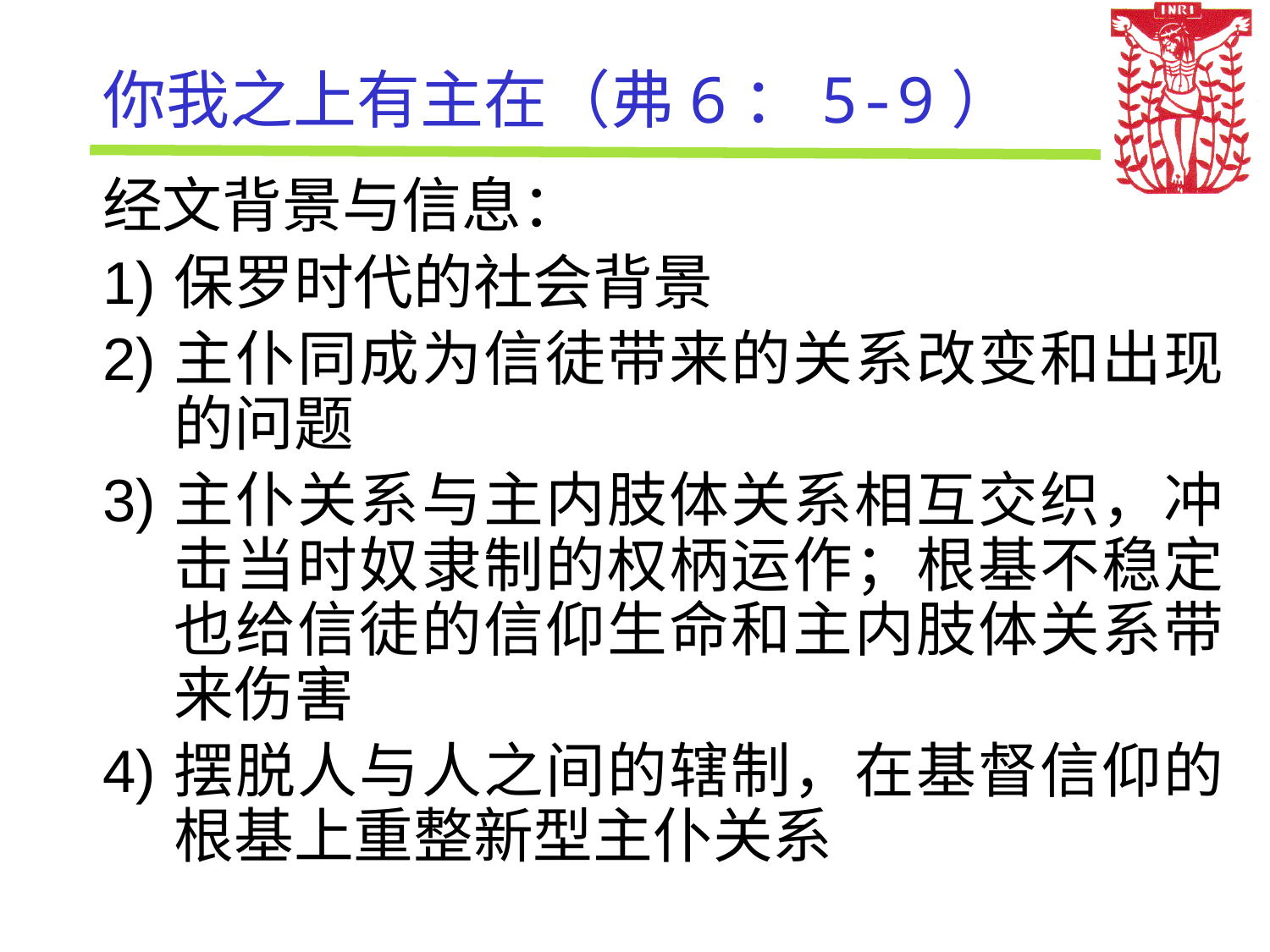

# 你我之上有主在（弗6：5-9）
经文背景与信息：
保罗时代的社会背景
主仆同成为信徒带来的关系改变和出现的问题
主仆关系与主内肢体关系相互交织，冲击当时奴隶制的权柄运作；根基不稳定也给信徒的信仰生命和主内肢体关系带来伤害
摆脱人与人之间的辖制，在基督信仰的根基上重整新型主仆关系